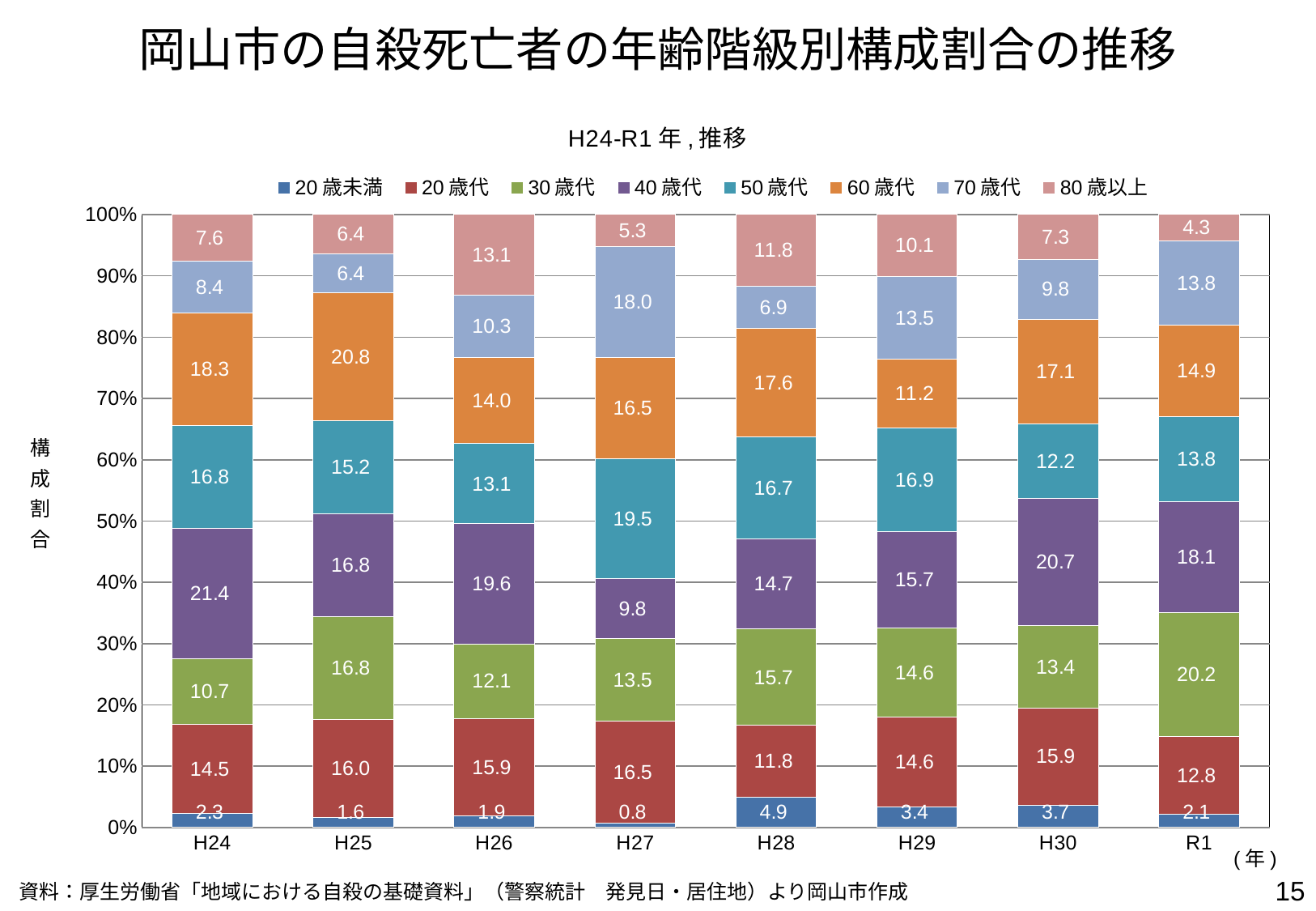

岡山市の自殺死亡者の年齢階級別構成割合の推移

### Chart: H24-R1年,推移

| Category | 20歳未満 | 20歳代 | 30歳代 | 40歳代 | 50歳代 | 60歳代 | 70歳代 | 80歳以上 |
|---|---|---|---|---|---|---|---|---|
| H24 | 2.2900763358778624 | 14.50381679389313 | 10.687022900763358 | 21.374045801526716 | 16.793893129770993 | 18.3206106870229 | 8.396946564885496 | 7.633587786259542 |
| H25 | 1.6 | 16.0 | 16.8 | 16.8 | 15.2 | 20.8 | 6.4 | 6.4 |
| H26 | 1.8691588785046727 | 15.887850467289718 | 12.149532710280374 | 19.626168224299064 | 13.084112149532709 | 14.018691588785046 | 10.2803738317757 | 13.084112149532709 |
| H27 | 0.7518796992481203 | 16.541353383458645 | 13.533834586466165 | 9.774436090225564 | 19.548872180451127 | 16.541353383458645 | 18.045112781954884 | 5.263157894736842 |
| H28 | 4.901960784313726 | 11.76470588235294 | 15.686274509803921 | 14.705882352941178 | 16.666666666666664 | 17.647058823529413 | 6.862745098039216 | 11.76470588235294 |
| H29 | 3.3707865168539324 | 14.606741573033707 | 14.606741573033707 | 15.730337078651685 | 16.853932584269664 | 11.235955056179774 | 13.48314606741573 | 10.112359550561797 |
| H30 | 3.6585365853658534 | 15.853658536585366 | 13.414634146341465 | 20.73170731707317 | 12.195121951219512 | 17.073170731707318 | 9.75609756097561 | 7.317073170731707 |
| R1 | 2.127659574468085 | 12.76595744680851 | 20.212765957446805 | 18.085106382978726 | 13.829787234042554 | 14.893617021276595 | 13.829787234042554 | 4.25531914893617 |
(年)
15
資料：厚生労働省「地域における自殺の基礎資料」（警察統計　発見日・居住地）より岡山市作成